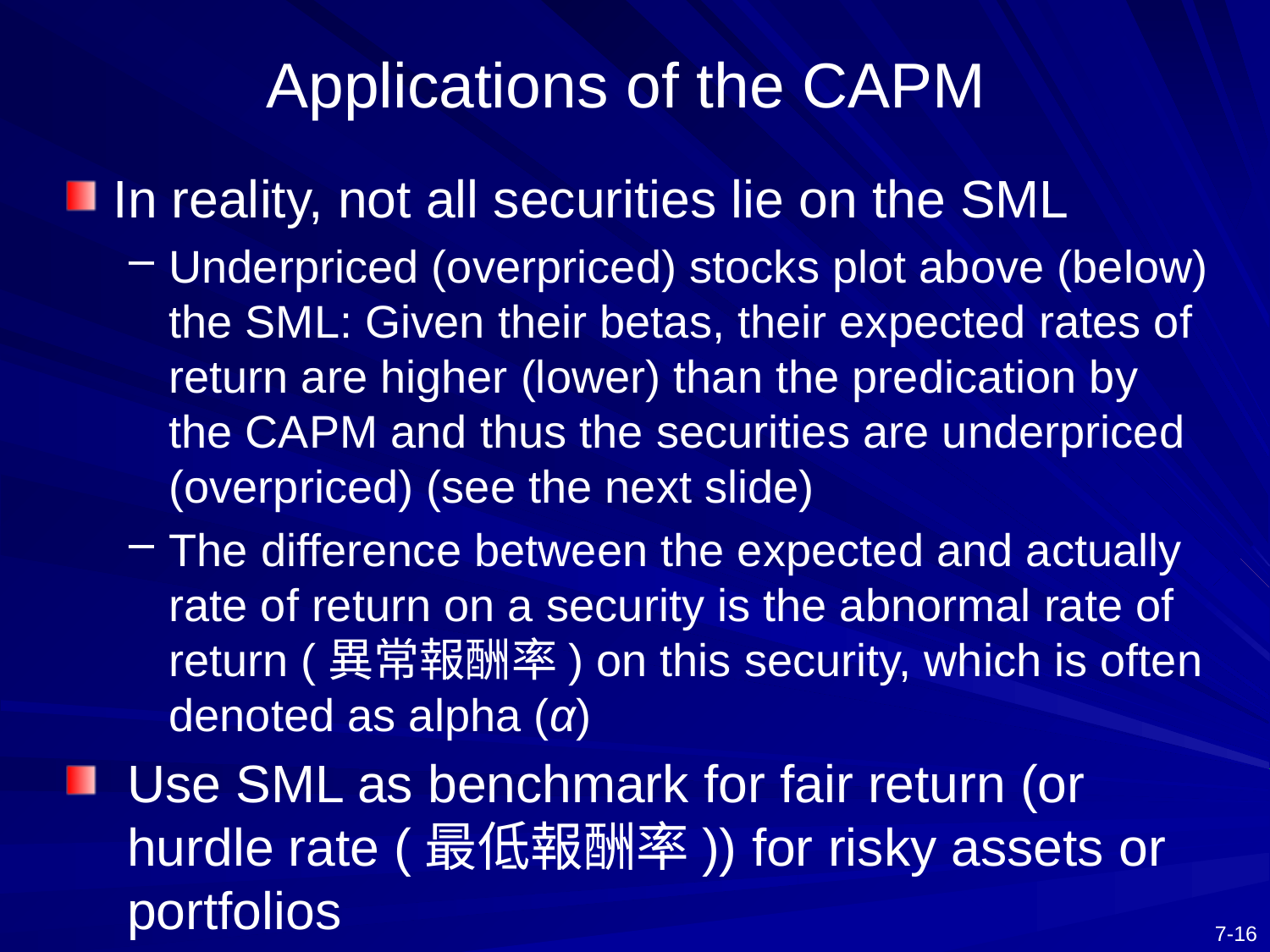

# Applications of the CAPM
In reality, not all securities lie on the SML
Underpriced (overpriced) stocks plot above (below) the SML: Given their betas, their expected rates of return are higher (lower) than the predication by the CAPM and thus the securities are underpriced (overpriced) (see the next slide)
The difference between the expected and actually rate of return on a security is the abnormal rate of return (異常報酬率) on this security, which is often denoted as alpha (α)
Use SML as benchmark for fair return (or hurdle rate (最低報酬率)) for risky assets or portfolios